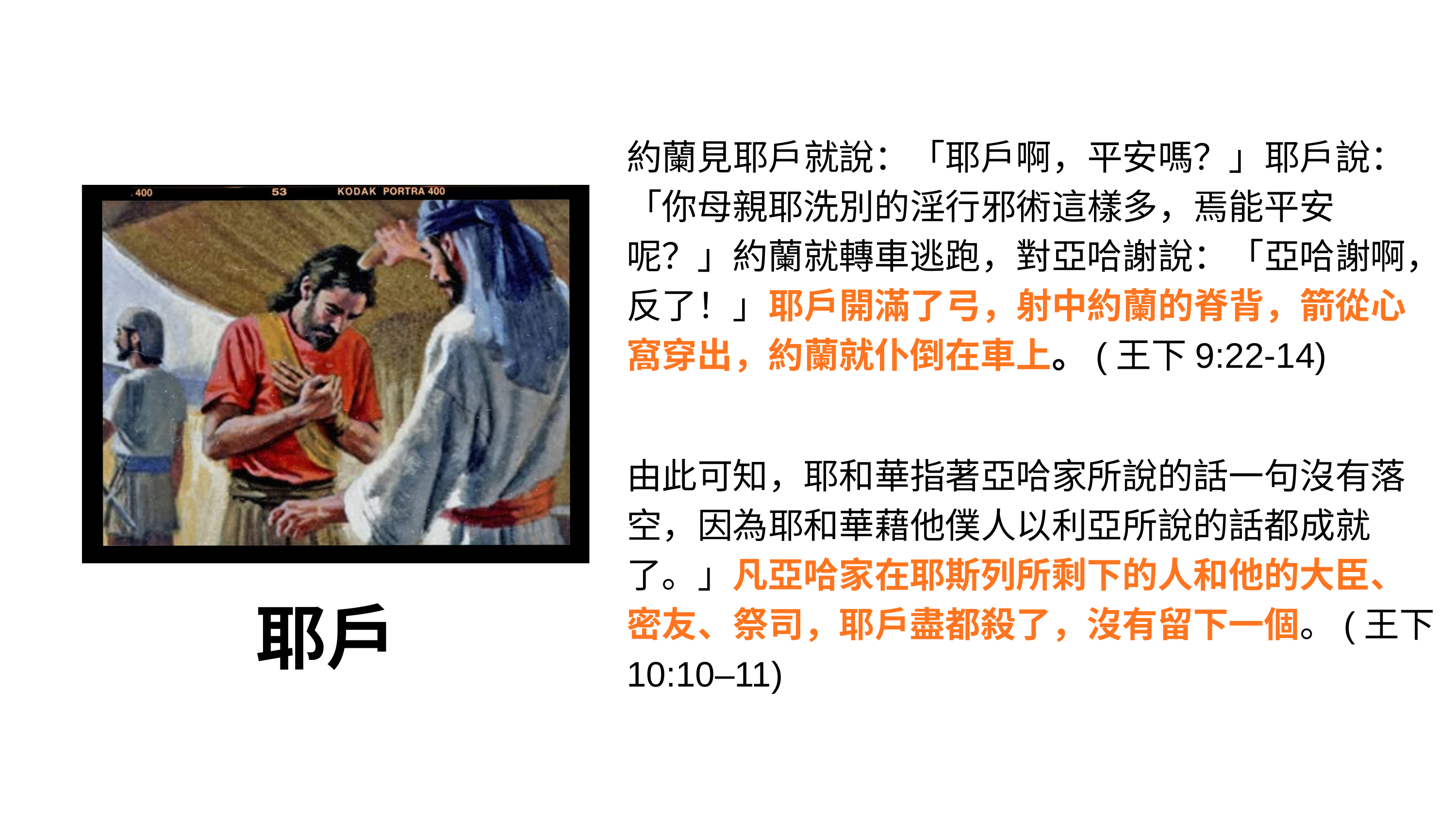

約蘭見耶戶就說：「耶戶啊，平安嗎？」耶戶說：「你母親耶洗別的淫行邪術這樣多，焉能平安呢？」約蘭就轉車逃跑，對亞哈謝說：「亞哈謝啊，反了！」耶戶開滿了弓，射中約蘭的脊背，箭從心窩穿出，約蘭就仆倒在車上。(王下9:22-14)

由此可知，耶和華指著亞哈家所說的話一句沒有落空，因為耶和華藉他僕人以利亞所說的話都成就了。」凡亞哈家在耶斯列所剩下的人和他的大臣、密友、祭司，耶戶盡都殺了，沒有留下一個。(王下10:10–11)
耶戶